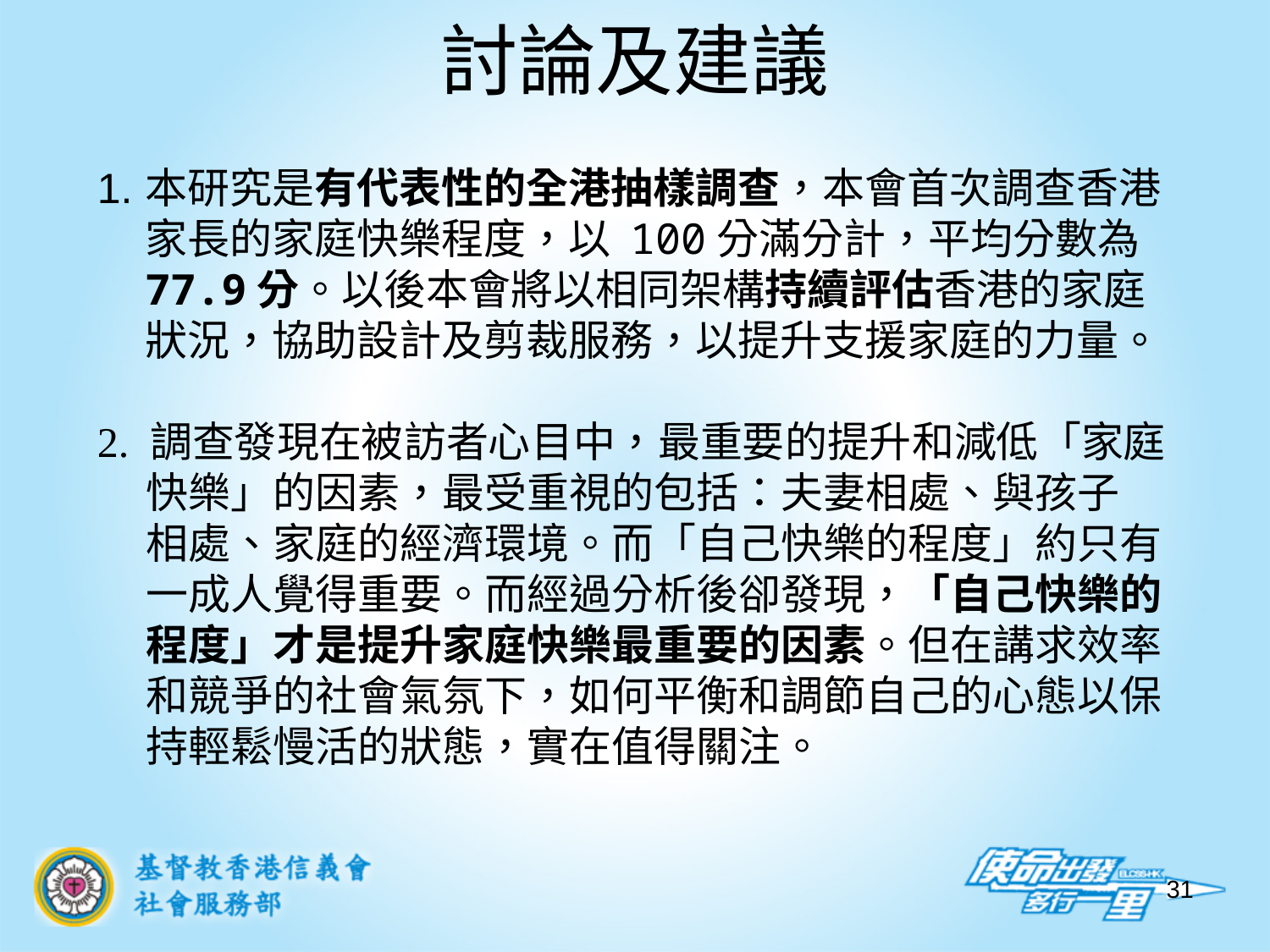

# 討論及建議

本研究是有代表性的全港抽樣調查，本會首次調查香港家長的家庭快樂程度，以 100分滿分計，平均分數為 77.9分。以後本會將以相同架構持續評估香港的家庭狀況，協助設計及剪裁服務，以提升支援家庭的力量。

2. 調查發現在被訪者心目中，最重要的提升和減低「家庭
    快樂」的因素，最受重視的包括：夫妻相處、與孩子
    相處、家庭的經濟環境。而「自己快樂的程度」約只有
    一成人覺得重要。而經過分析後卻發現，「自己快樂的
    程度」才是提升家庭快樂最重要的因素。但在講求效率
    和競爭的社會氣氛下，如何平衡和調節自己的心態以保
    持輕鬆慢活的狀態，實在值得關注。
31